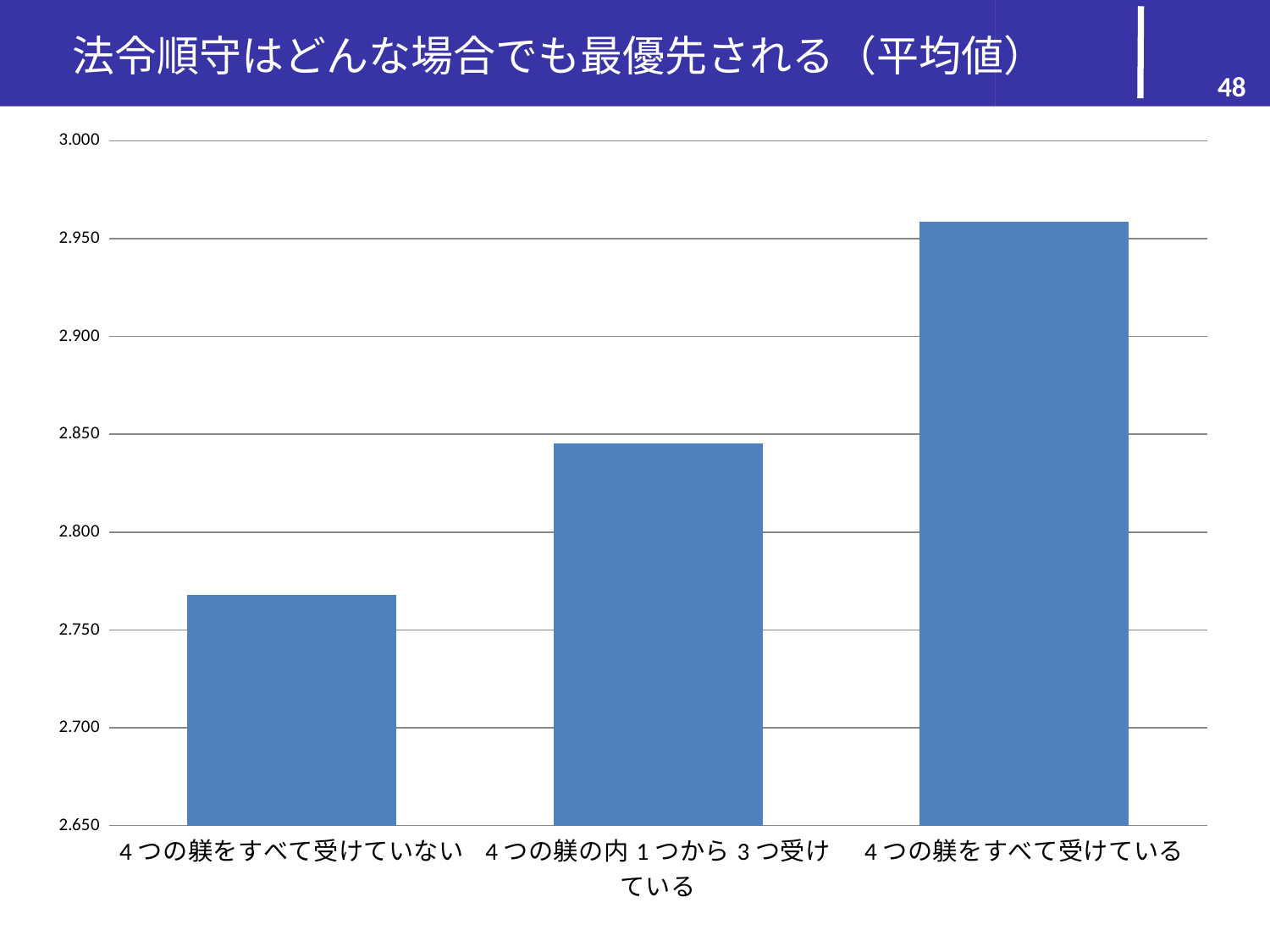

# 法令順守はどんな場合でも最優先される（平均値）
48

### Chart

| Category |  |
|---|---|
| 4つの躾をすべて受けていない | 2.7679507636197855 |
| 4つの躾の内1つから3つ受けている | 2.8454695222405273 |
| 4つの躾をすべて受けている | 2.958510638297873 |